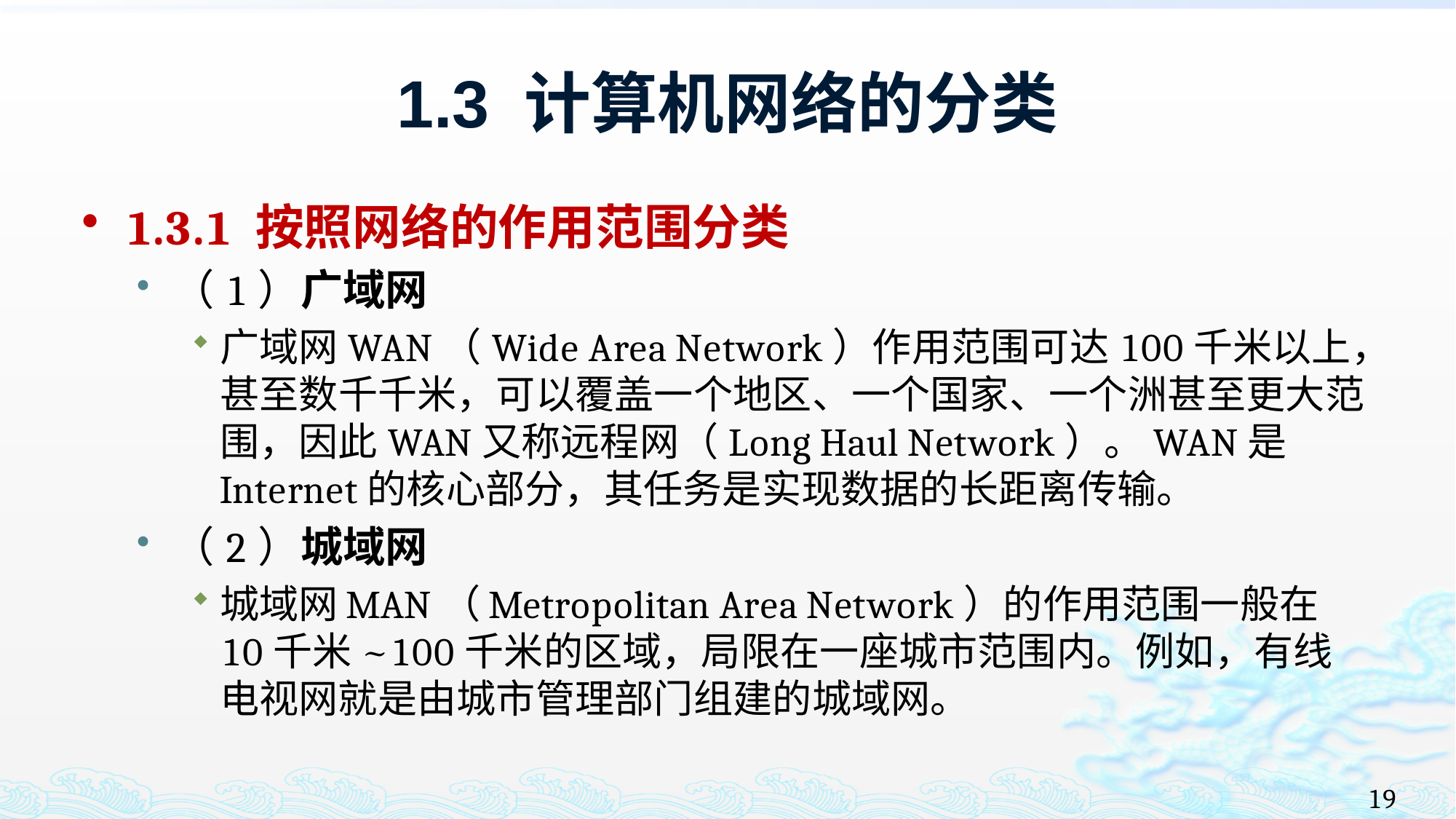

# 1.3 计算机网络的分类
1.3.1 按照网络的作用范围分类
（1）广域网
广域网WAN（Wide Area Network）作用范围可达100千米以上，甚至数千千米，可以覆盖一个地区、一个国家、一个洲甚至更大范围，因此WAN又称远程网（Long Haul Network）。WAN是Internet的核心部分，其任务是实现数据的长距离传输。
（2）城域网
城域网MAN（Metropolitan Area Network）的作用范围一般在10千米~100千米的区域，局限在一座城市范围内。例如，有线电视网就是由城市管理部门组建的城域网。

19